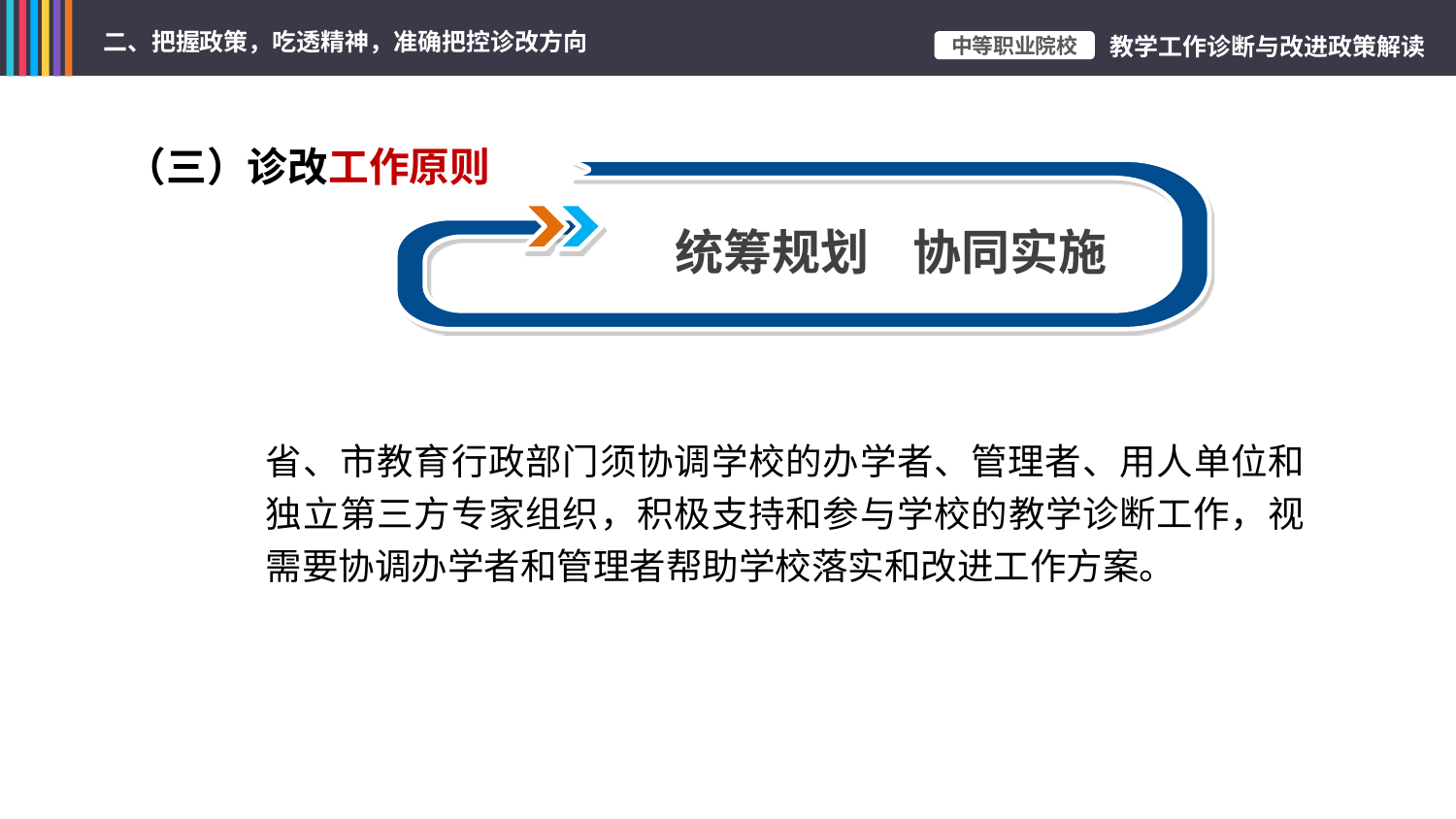

（三）诊改工作原则

统筹规划    协同实施
省、市教育行政部门须协调学校的办学者、管理者、用人单位和独立第三方专家组织，积极支持和参与学校的教学诊断工作，视需要协调办学者和管理者帮助学校落实和改进工作方案。